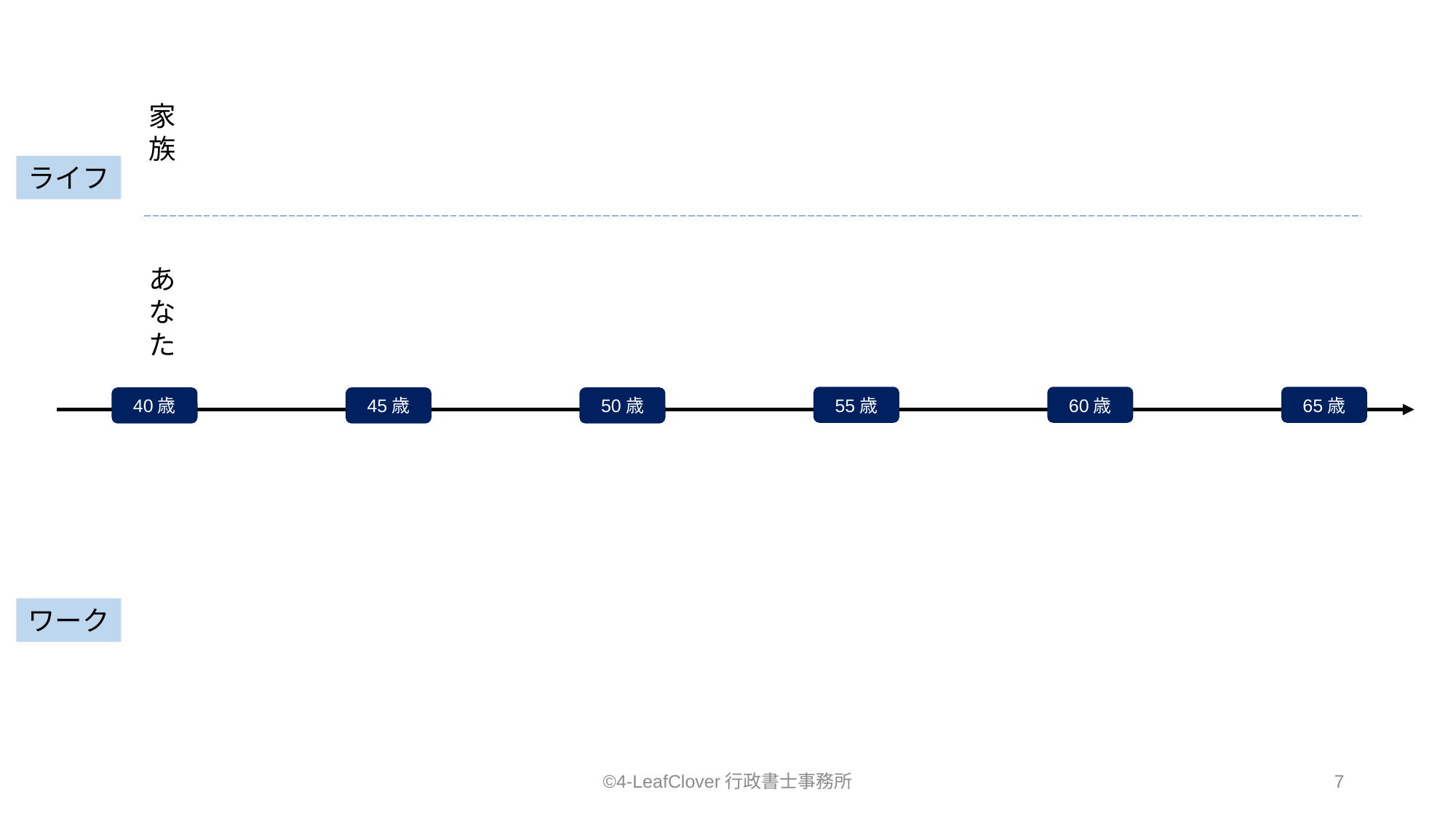

家族
ライフ
あなた
55歳
60歳
65歳
40歳
45歳
50歳
ワーク
©4-LeafClover行政書士事務所
7